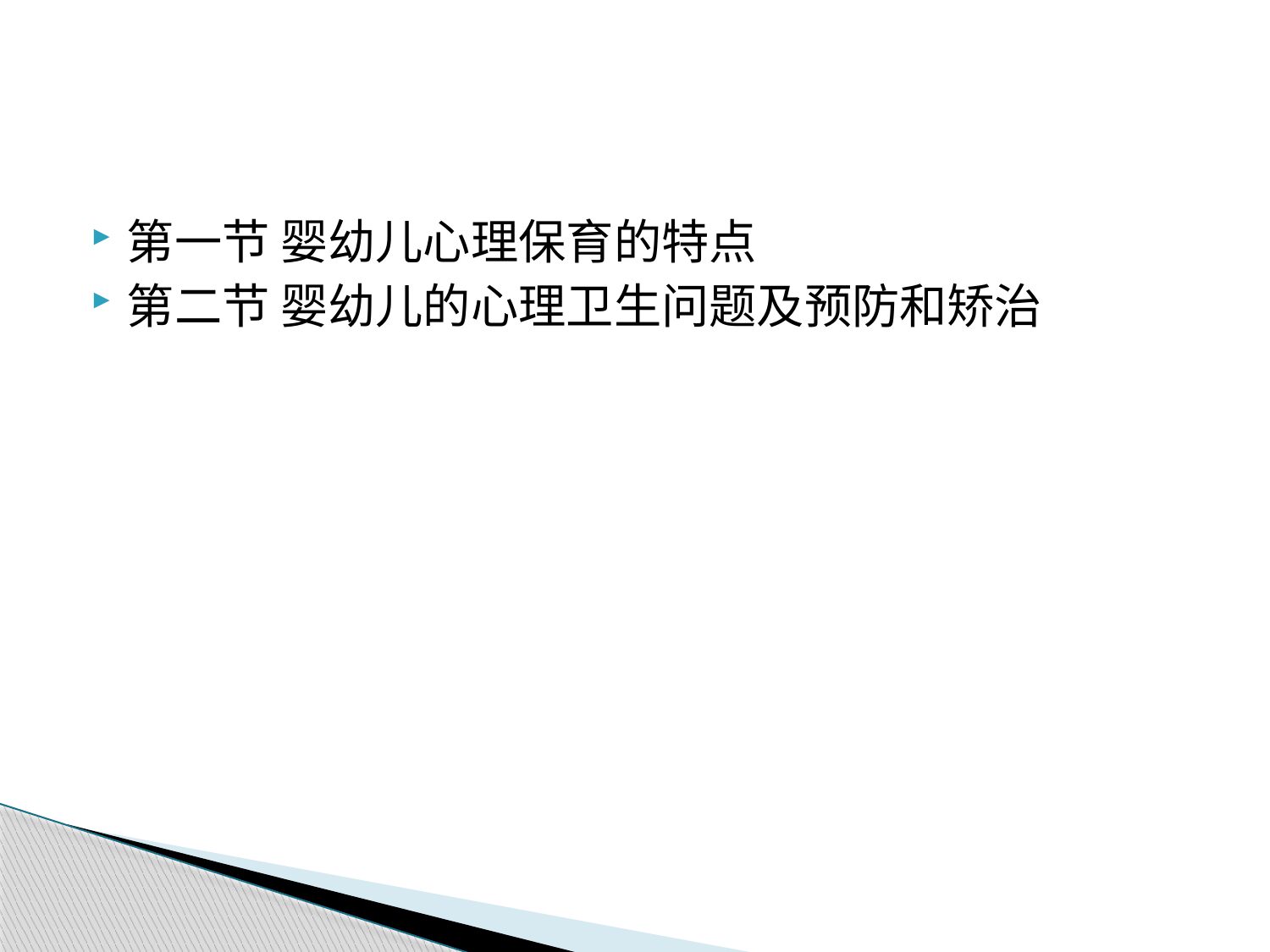

第一节 婴幼儿心理保育的特点
第二节 婴幼儿的心理卫生问题及预防和矫治